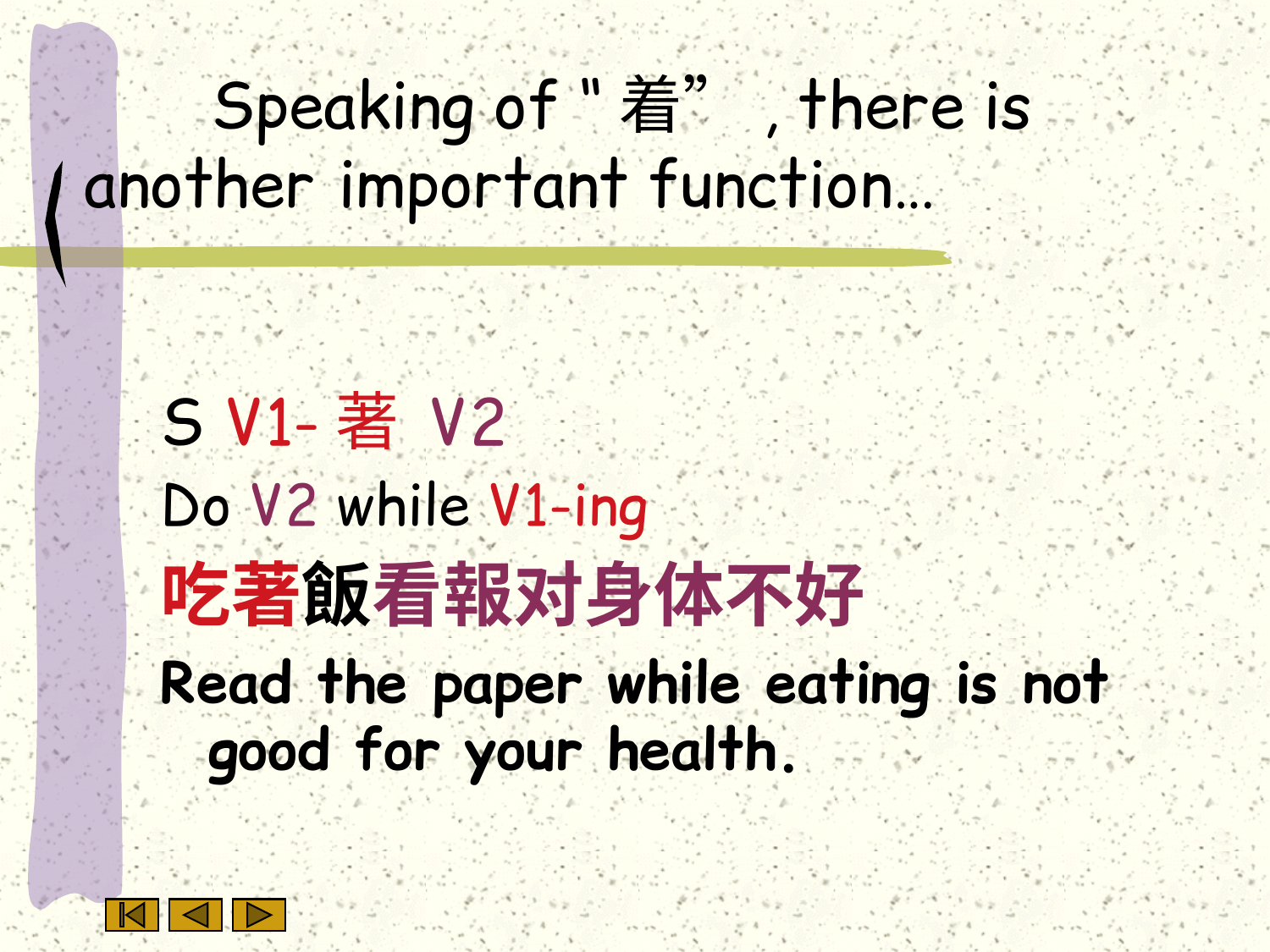

# Speaking of “着”, there is another 	important function…

S V1-著 V2
Do V2 while V1-ing
吃著飯看報对身体不好
Read the paper while eating is not good for your health.